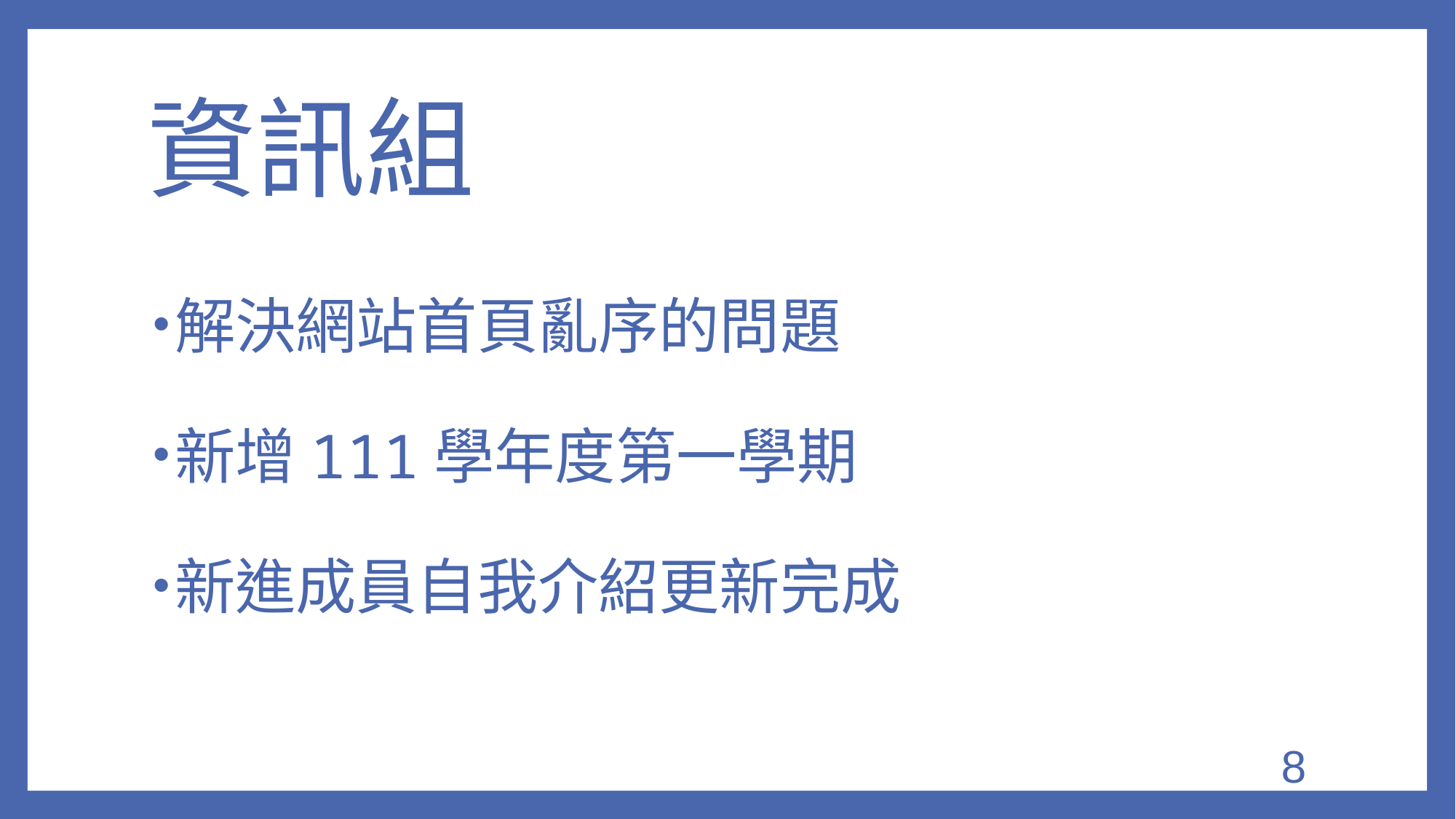

# 資訊組
解決網站首頁亂序的問題
新增111學年度第一學期
新進成員自我介紹更新完成
8